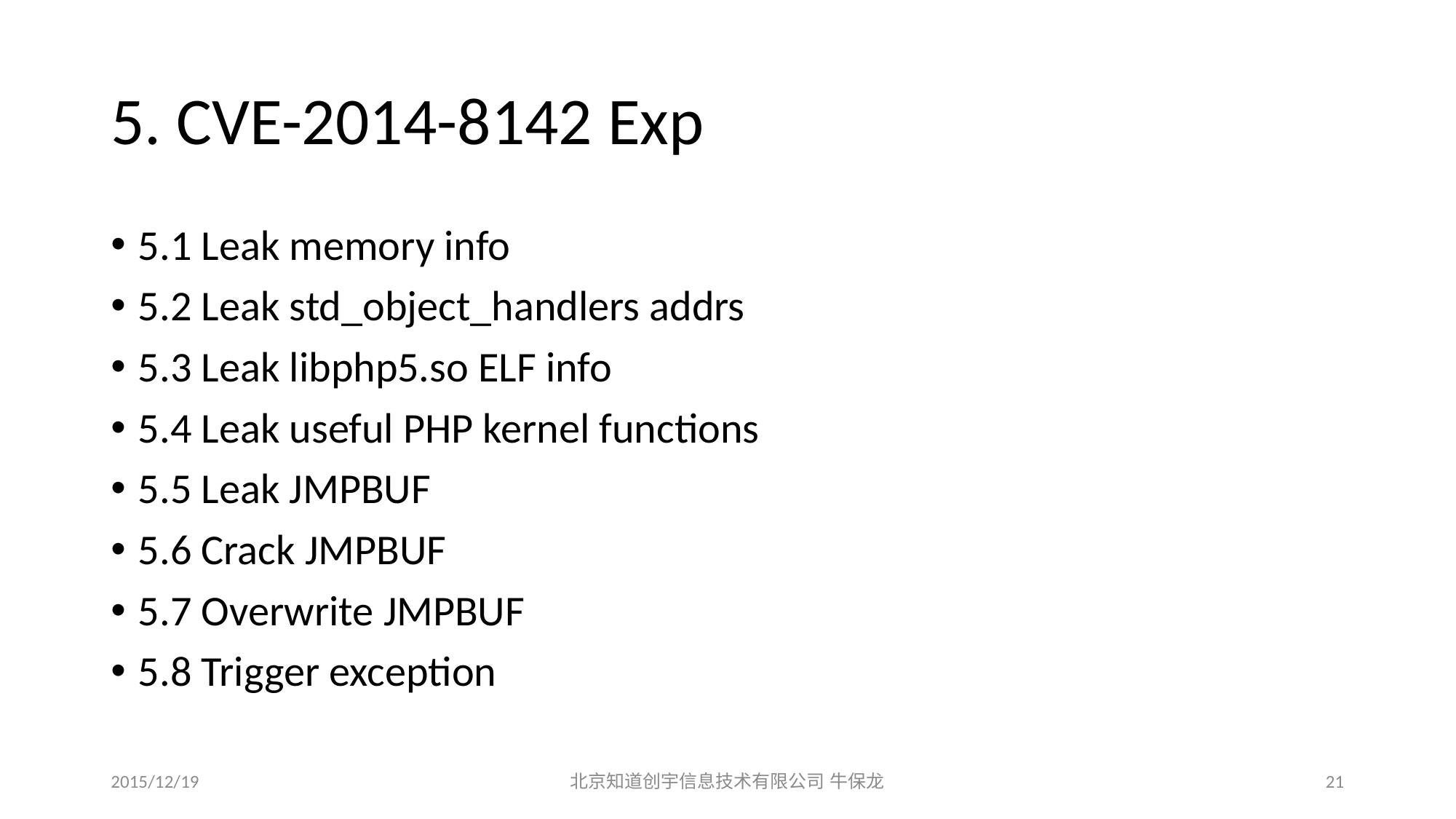

# 5. CVE-2014-8142 Exp
5.1 Leak memory info
5.2 Leak std_object_handlers addrs
5.3 Leak libphp5.so ELF info
5.4 Leak useful PHP kernel functions
5.5 Leak JMPBUF
5.6 Crack JMPBUF
5.7 Overwrite JMPBUF
5.8 Trigger exception
2015/12/19
北京知道创宇信息技术有限公司 牛保龙
21